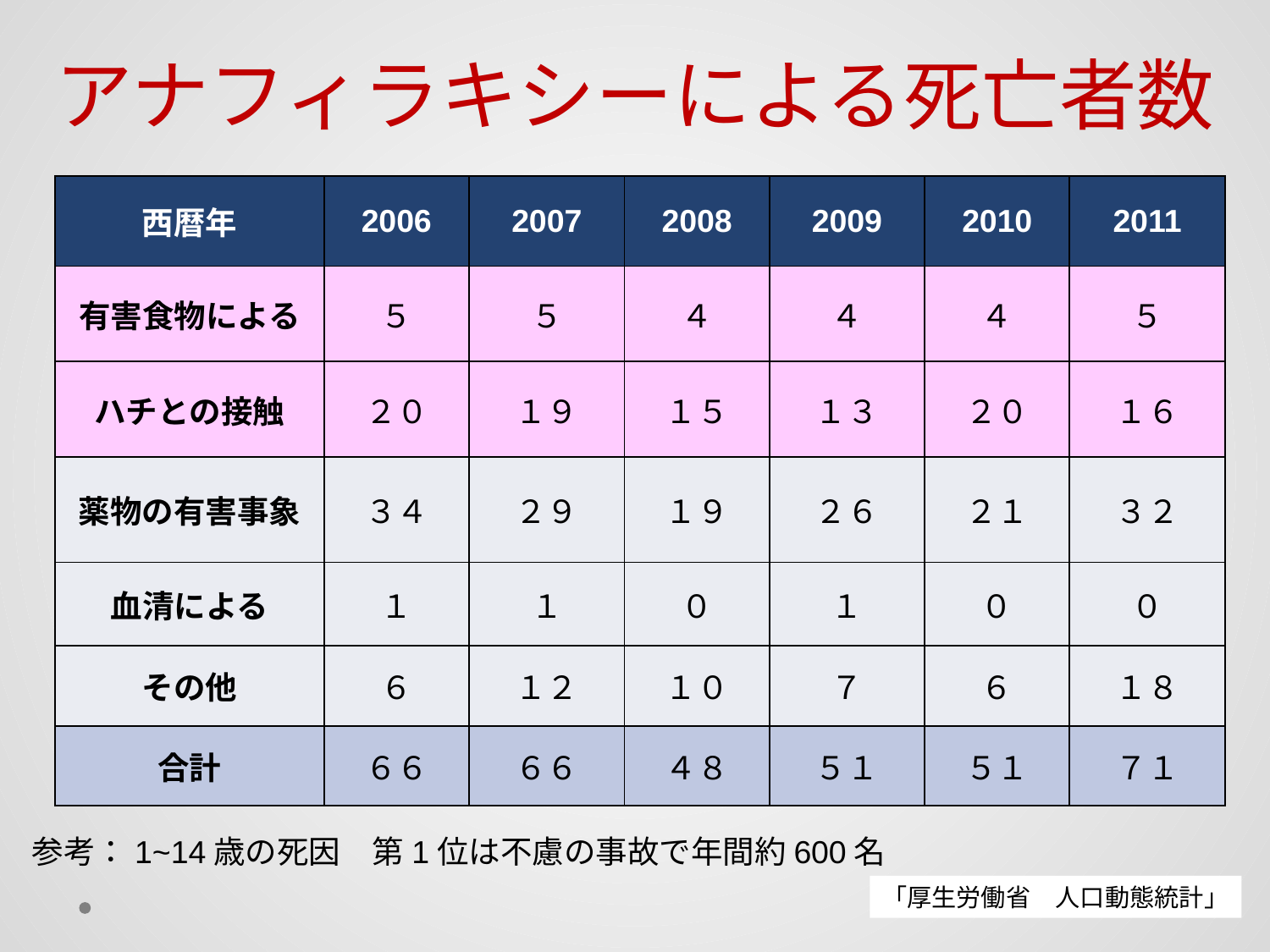

アナフィラキシーによる死亡者数
| 西暦年 | 2006 | 2007 | 2008 | 2009 | 2010 | 2011 |
| --- | --- | --- | --- | --- | --- | --- |
| 有害食物による | ５ | ５ | ４ | ４ | ４ | ５ |
| ハチとの接触 | ２０ | １９ | １５ | １３ | ２０ | １６ |
| 薬物の有害事象 | ３４ | ２９ | １９ | ２６ | ２１ | ３２ |
| 血清による | １ | １ | ０ | １ | ０ | ０ |
| その他 | ６ | １２ | １０ | ７ | ６ | １８ |
| 合計 | ６６ | ６６ | ４８ | ５１ | ５１ | ７１ |
参考：1~14歳の死因　第1位は不慮の事故で年間約600名
「厚生労働省　人口動態統計」